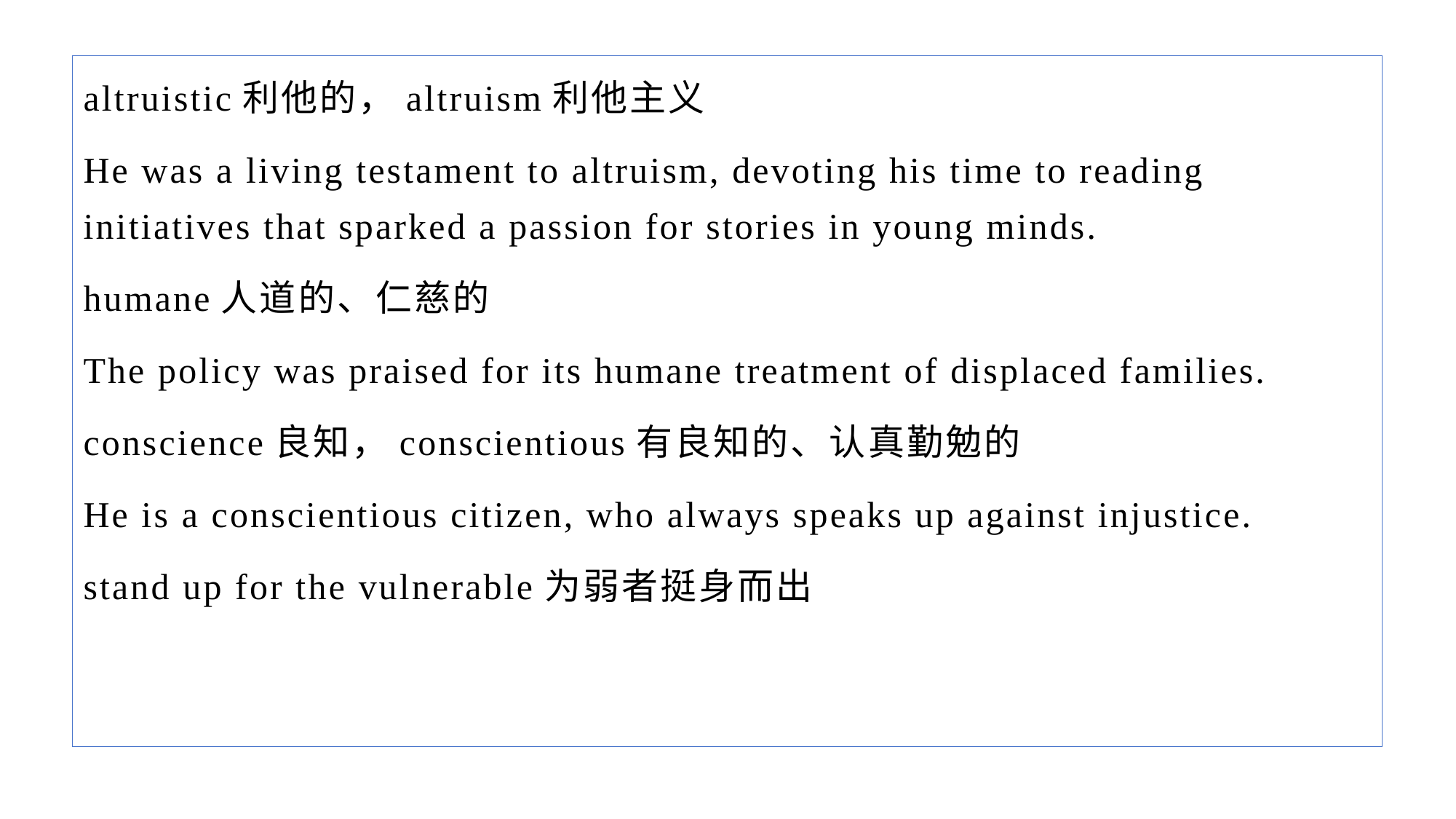

altruistic利他的，altruism利他主义
He was a living testament to altruism, devoting his time to reading initiatives that sparked a passion for stories in young minds.
humane人道的、仁慈的
The policy was praised for its humane treatment of displaced families.
conscience良知，conscientious有良知的、认真勤勉的
He is a conscientious citizen, who always speaks up against injustice.
stand up for the vulnerable为弱者挺身而出